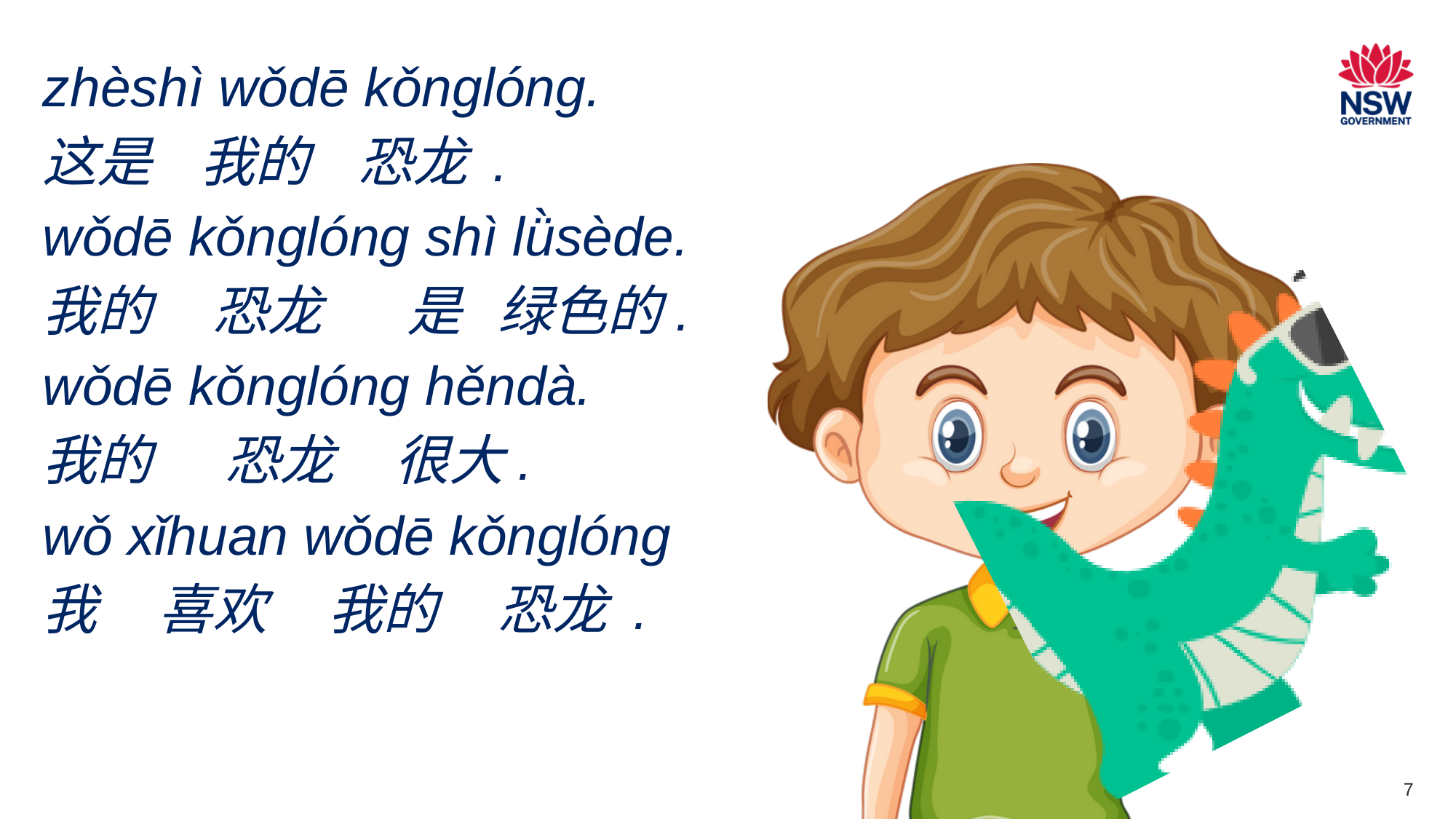

# zhèshì wǒdē kǒnglóng. 这是    我的    恐龙 . wǒdē kǒnglóng shì lǜsède. 我的     恐龙       是   绿色的. wǒdē kǒnglóng hěndà. 我的      恐龙     很大. wǒ xǐhuan wǒdē kǒnglóng 我     喜欢     我的     恐龙 .

7